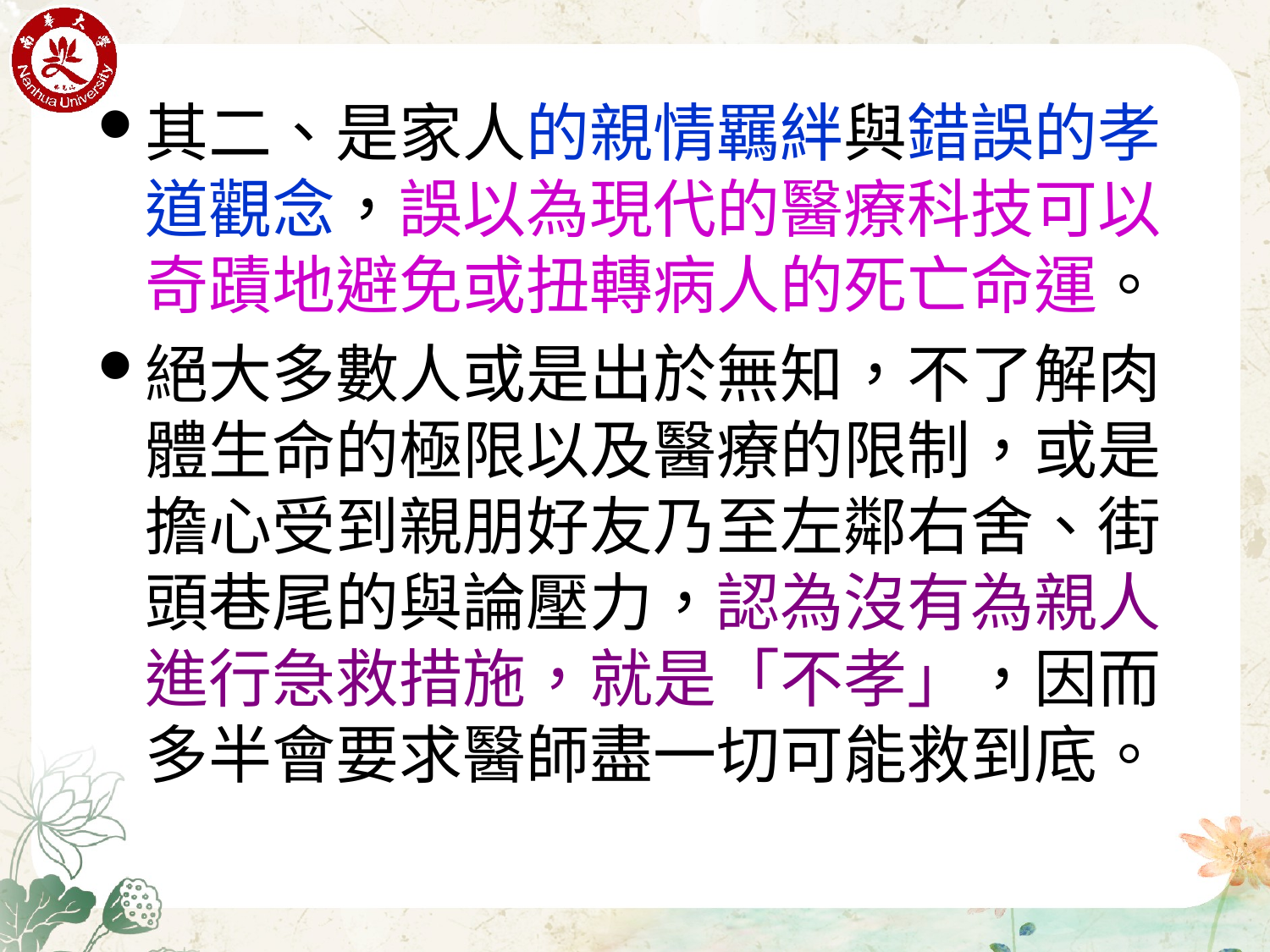

其二、是家人的親情羈絆與錯誤的孝道觀念，誤以為現代的醫療科技可以奇蹟地避免或扭轉病人的死亡命運。
絕大多數人或是出於無知，不了解肉體生命的極限以及醫療的限制，或是擔心受到親朋好友乃至左鄰右舍、街頭巷尾的與論壓力，認為沒有為親人進行急救措施，就是「不孝」，因而多半會要求醫師盡一切可能救到底。